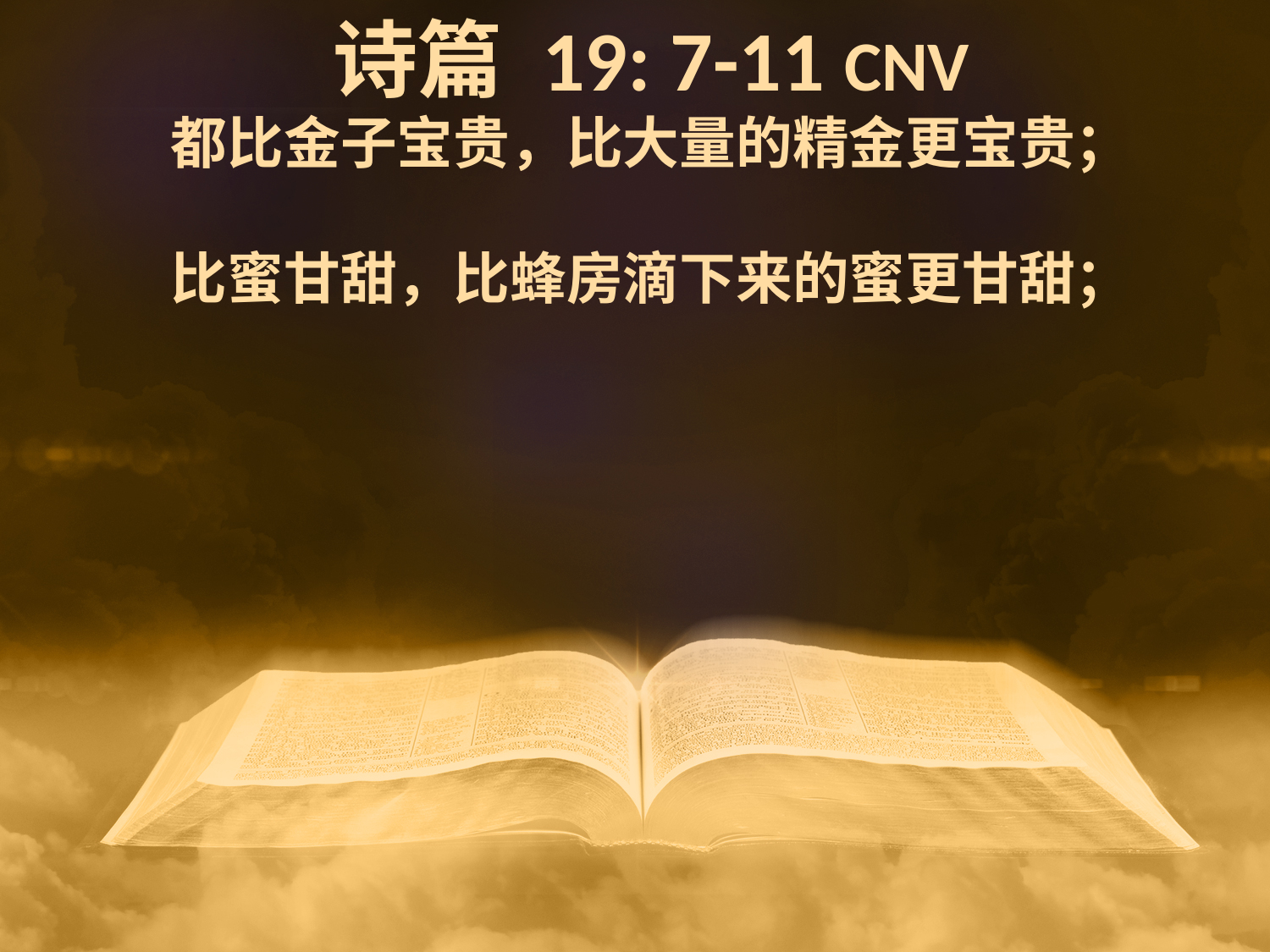

诗篇 19: 7-11 CNV
都比金子宝贵，比大量的精金更宝贵；

比蜜甘甜，比蜂房滴下来的蜜更甘甜；